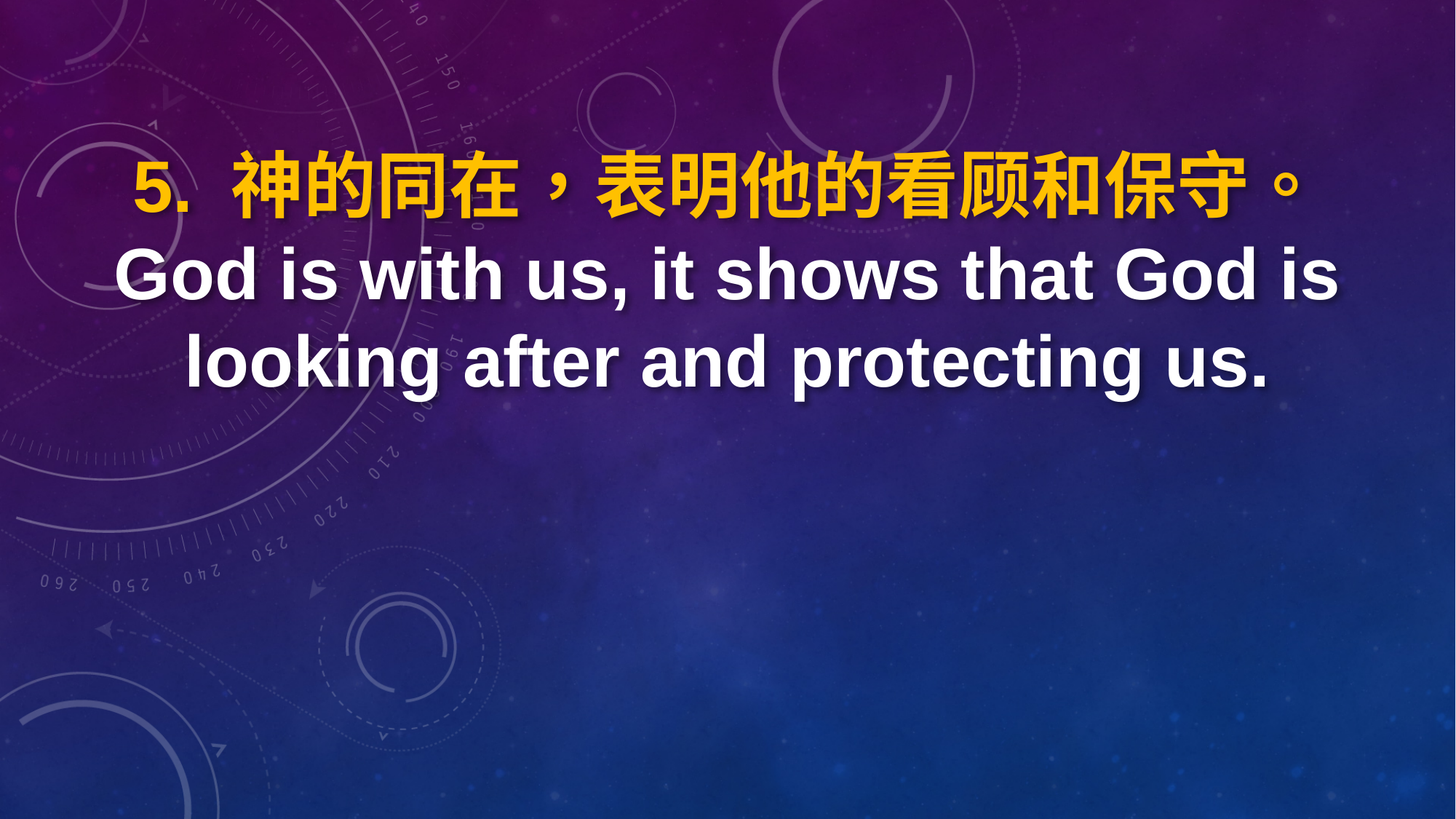

5. 神的同在，表明他的看顾和保守。
God is with us, it shows that God is looking after and protecting us.